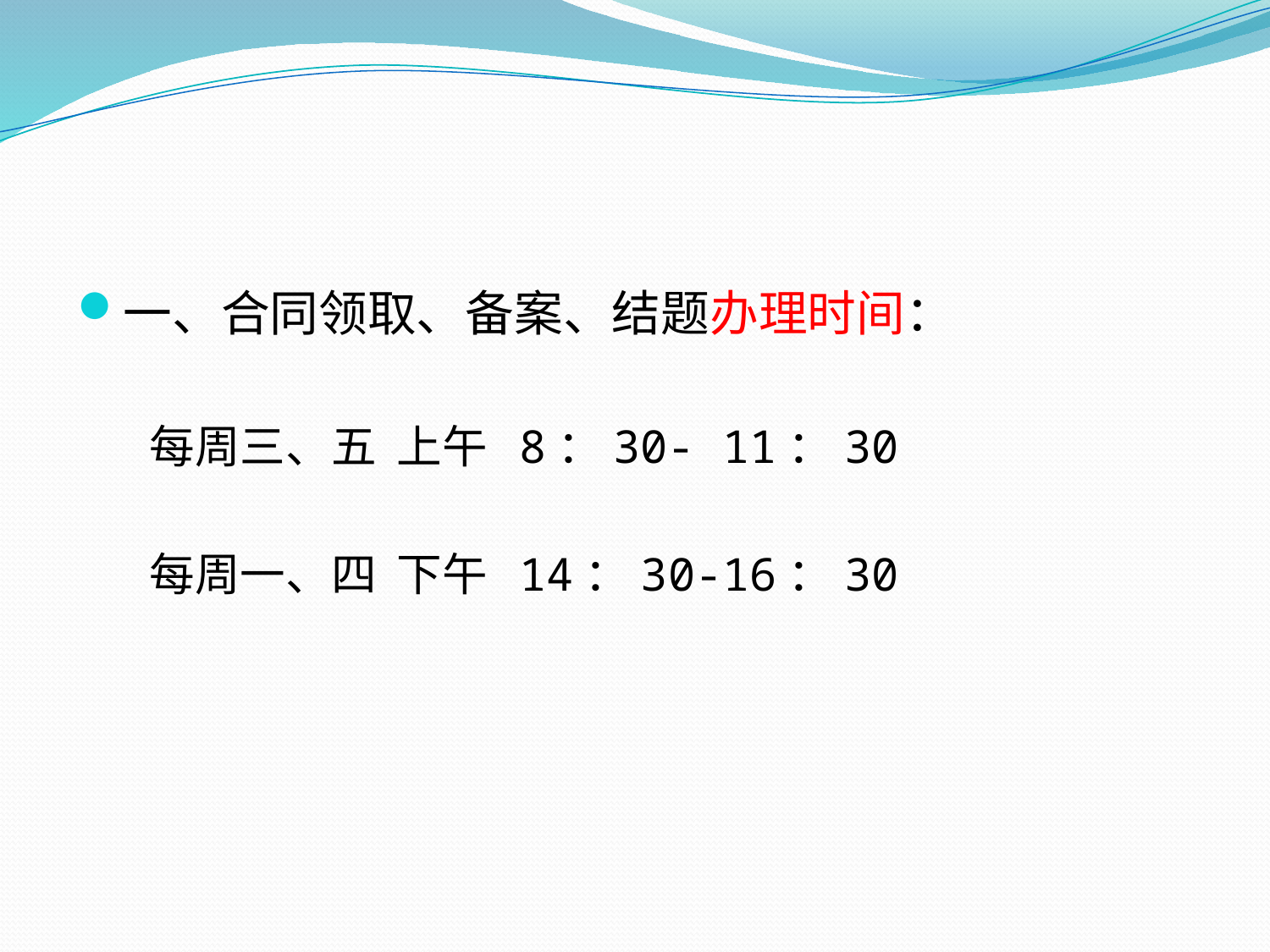

一、合同领取、备案、结题办理时间：

      每周三、五  上午  8：30- 11：30

      每周一、四  下午  14：30-16：30